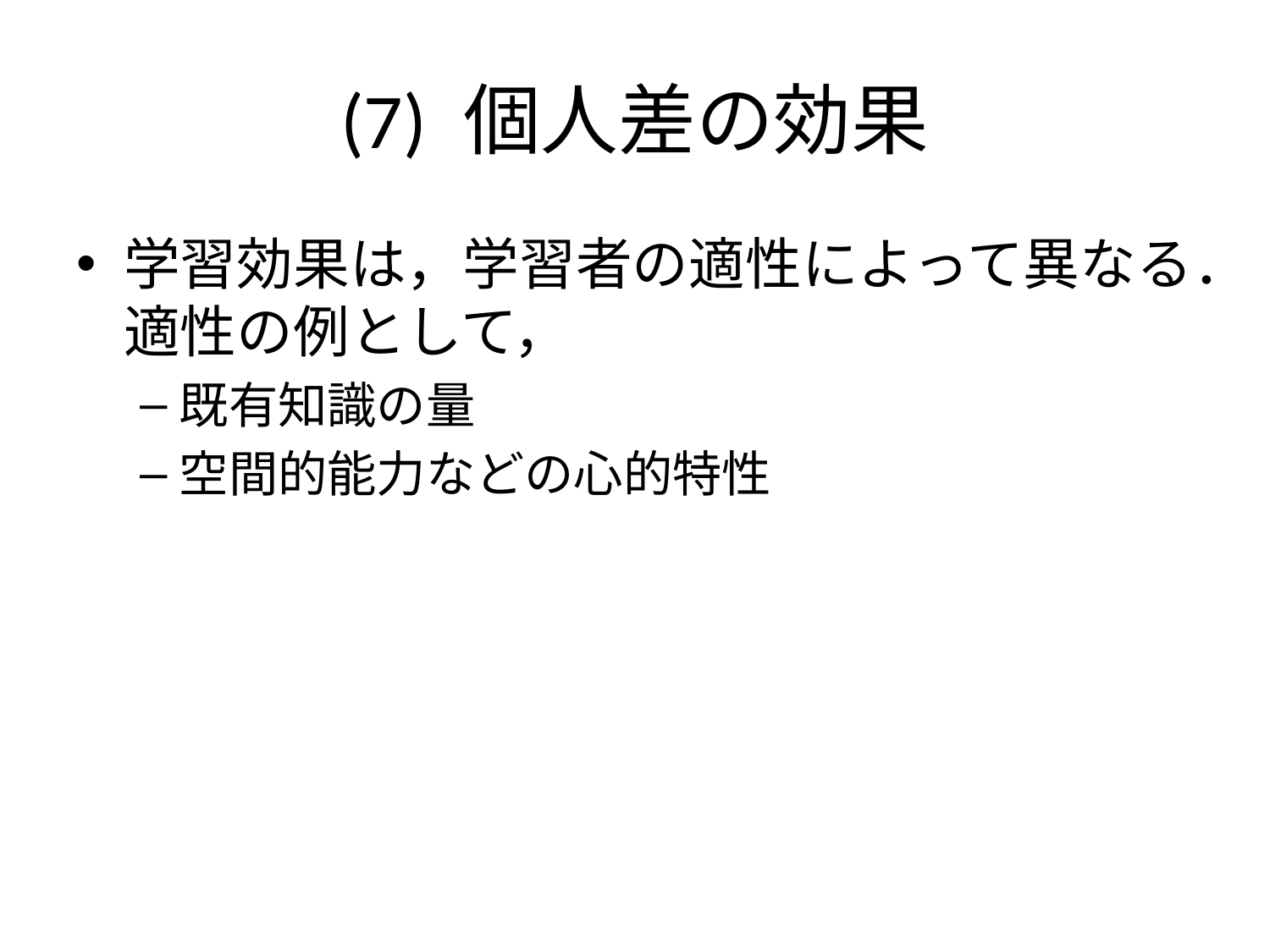

# (7) 個人差の効果
学習効果は，学習者の適性によって異なる．適性の例として，
既有知識の量
空間的能力などの心的特性